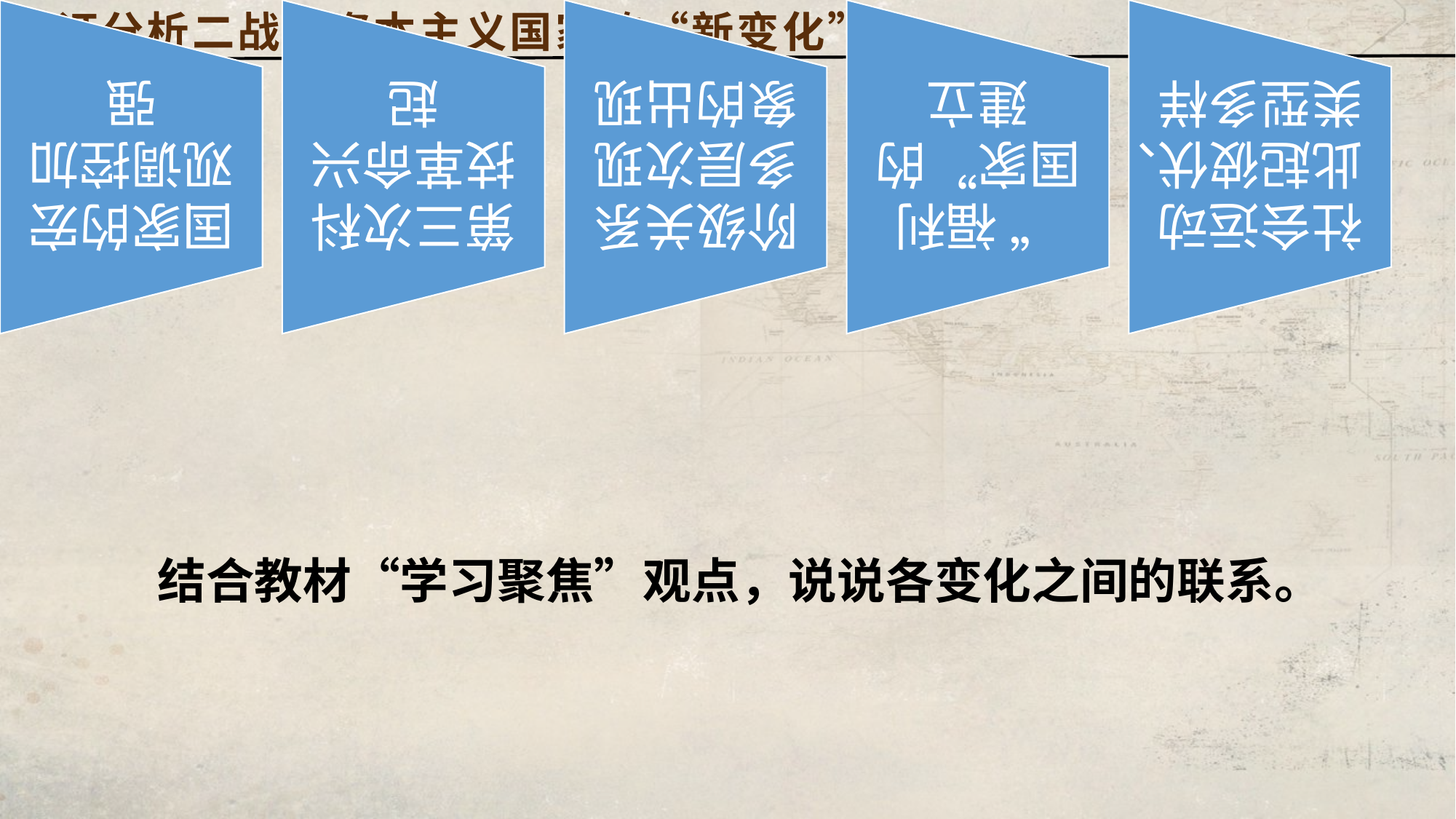

辩证分析二战后资本主义国家的“新变化”
国家的宏观调控加强
第三次科技革命兴起
阶级关系多层次现象的出现
“福利国家”的建立
社会运动此起彼伏、类型多样
结合教材“学习聚焦”观点，说说各变化之间的联系。